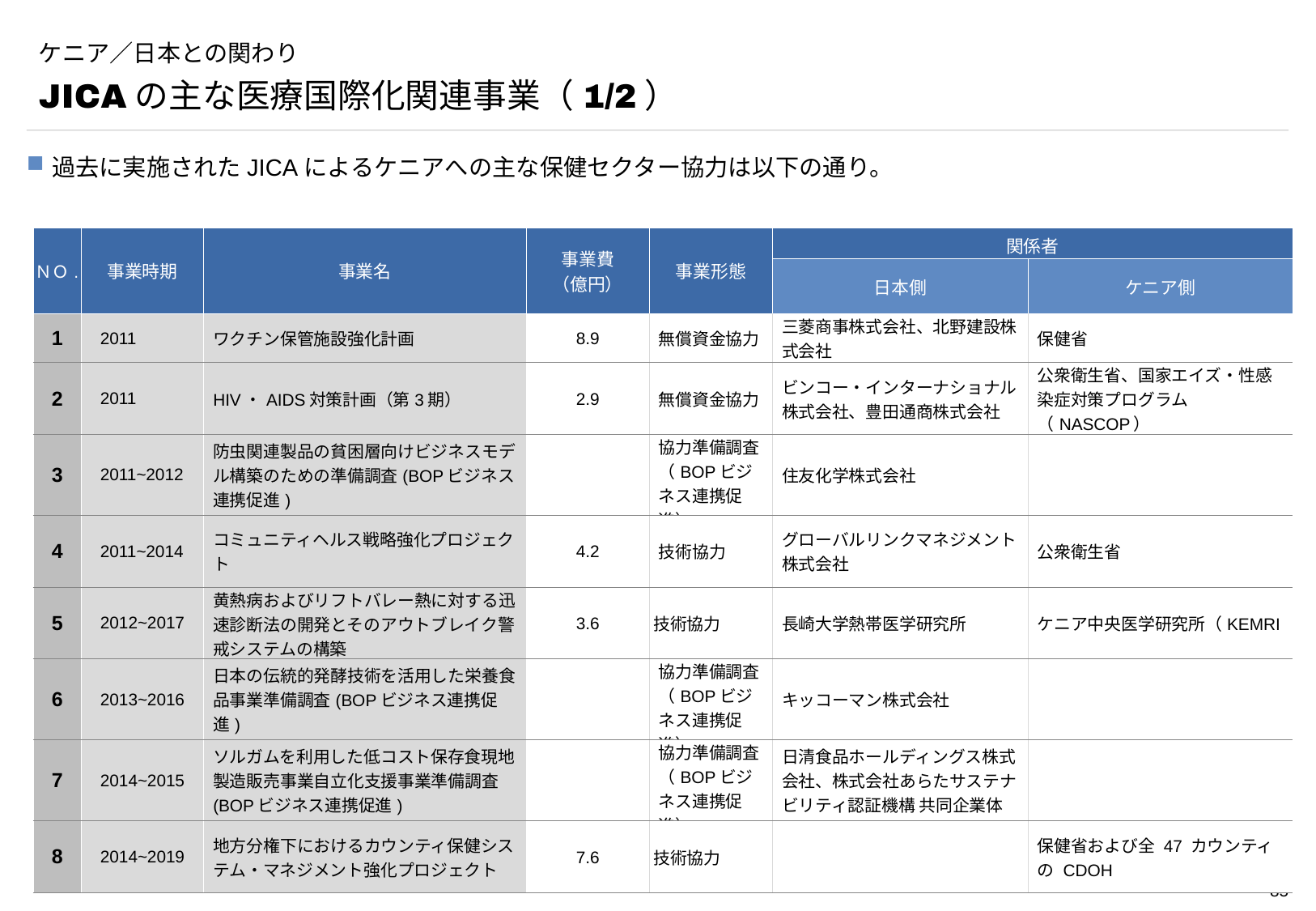

# ケニア／日本との関わり
JICAの主な医療国際化関連事業（1/2）
過去に実施されたJICAによるケニアへの主な保健セクター協力は以下の通り。
| ＮＯ. | 事業時期 | 事業名 | 事業費 （億円） | 事業形態 | 関係者 |  |
| --- | --- | --- | --- | --- | --- | --- |
|  |  |  |  |  | 日本側 | ケニア側 |
| 1 | 2011 | ワクチン保管施設強化計画 | 8.9 | 無償資金協力 | 三菱商事株式会社、北野建設株式会社 | 保健省 |
| 2 | 2011 | HIV・AIDS対策計画（第3期） | 2.9 | 無償資金協力 | ビンコー・インターナショナル株式会社、豊田通商株式会社 | 公衆衛生省、国家エイズ・性感染症対策プログラム（NASCOP） |
| 3 | 2011~2012 | 防虫関連製品の貧困層向けビジネスモデル構築のための準備調査(BOPビジネス連携促進) |  | 協力準備調査（BOPビジネス連携促進） | 住友化学株式会社 |  |
| 4 | 2011~2014 | コミュニティヘルス戦略強化プロジェクト | 4.2 | 技術協力 | グローバルリンクマネジメント株式会社 | 公衆衛生省 |
| 5 | 2012~2017 | 黄熱病およびリフトバレー熱に対する迅速診断法の開発とそのアウトブレイク警戒システムの構築 | 3.6 | 技術協力 | 長崎大学熱帯医学研究所 | ケニア中央医学研究所（KEMRI |
| 6 | 2013~2016 | 日本の伝統的発酵技術を活用した栄養食品事業準備調査(BOPビジネス連携促進) |  | 協力準備調査（BOPビジネス連携促進） | キッコーマン株式会社 |  |
| 7 | 2014~2015 | ソルガムを利用した低コスト保存食現地製造販売事業自立化支援事業準備調査(BOPビジネス連携促進) |  | 協力準備調査（BOPビジネス連携促進） | 日清食品ホールディングス株式会社、株式会社あらたサステナビリティ認証機構 共同企業体 |  |
| 8 | 2014~2019 | 地方分権下におけるカウンティ保健システム・マネジメント強化プロジェクト | 7.6 | 技術協力 |  | 保健省および全 47 カウンティの CDOH |
（出所） JICAホームページ